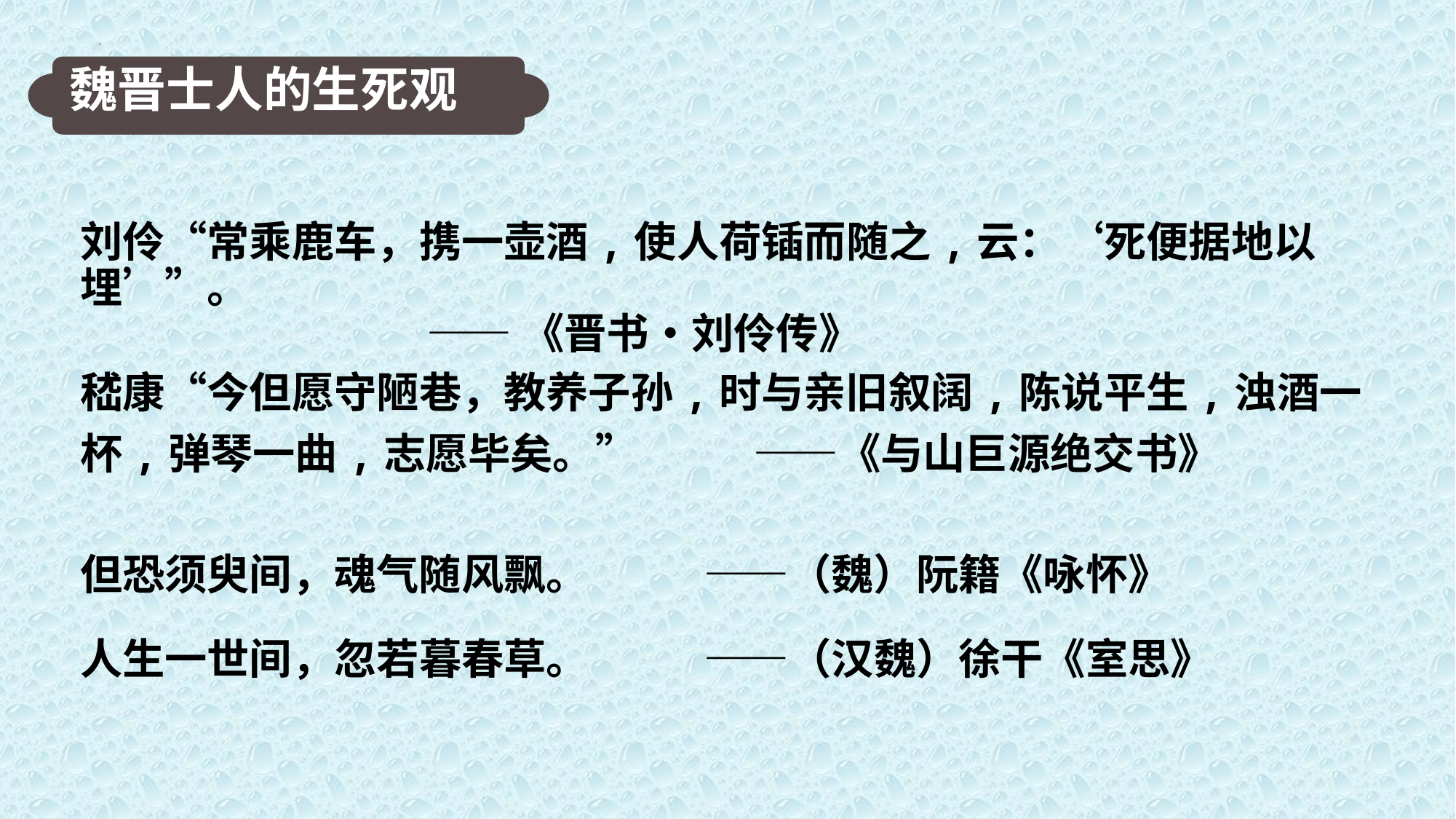

魏晋士人的生死观

刘伶“常乘鹿车，携一壶酒,使人荷锸而随之,云：‘死便据地以埋’”。
                                    ——《晋书•刘伶传》
嵇康“今但愿守陋巷，教养子孙,时与亲旧叙阔,陈说平生,浊酒一杯,弹琴一曲,志愿毕矣。”            ——《与山巨源绝交书》
但恐须臾间，魂气随风飘。            ——（魏）阮籍《咏怀》
人生一世间，忽若暮春草。            ——（汉魏）徐干《室思》